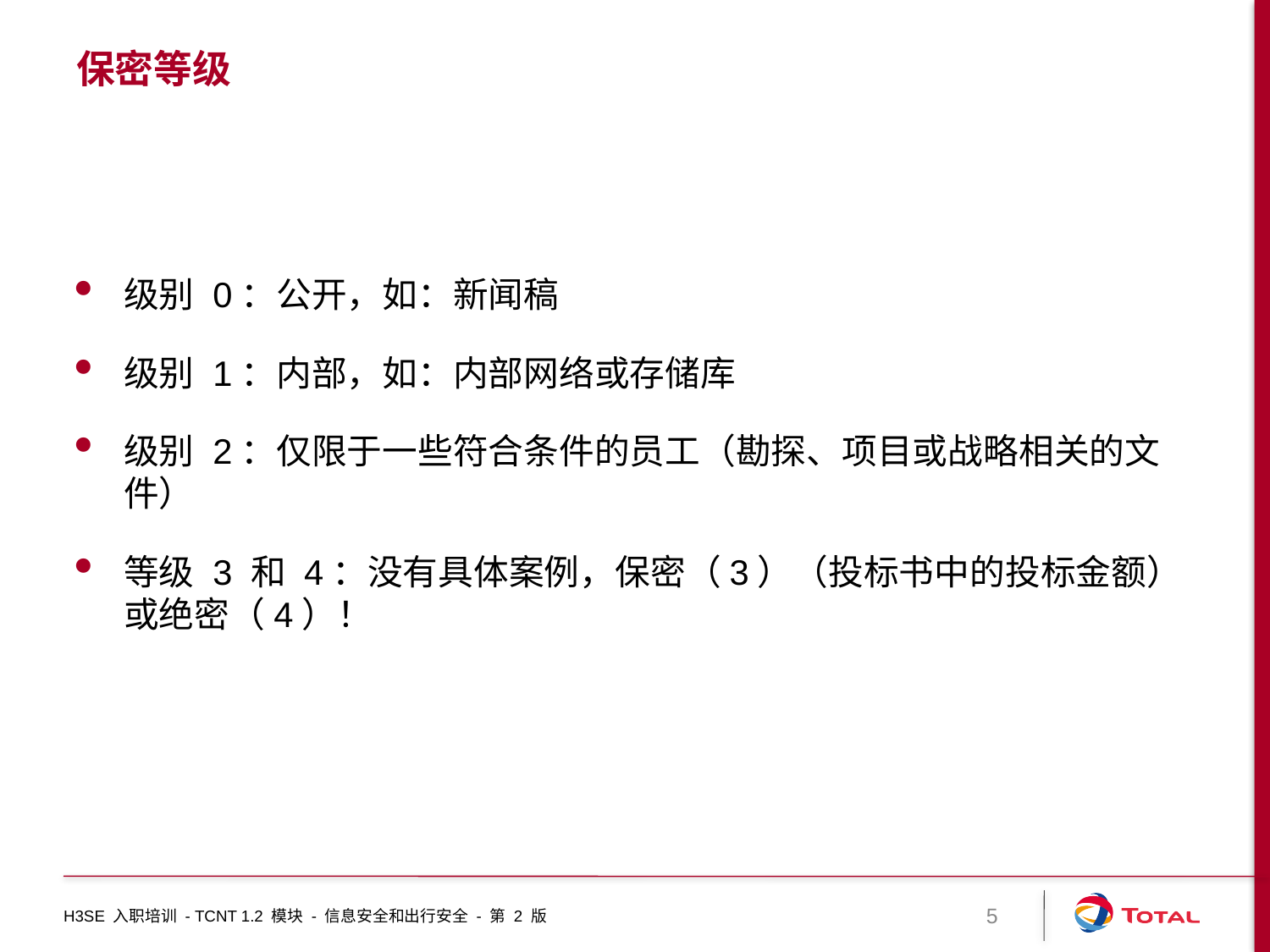

# 保密等级
级别 0：公开，如：新闻稿

级别 1：内部，如：内部网络或存储库

级别 2：仅限于一些符合条件的员工（勘探、项目或战略相关的文件）

等级 3 和 4：没有具体案例，保密（3）（投标书中的投标金额）或绝密（4）！

H3SE 入职培训 - TCNT 1.2 模块 - 信息安全和出行安全 - 第 2 版
5